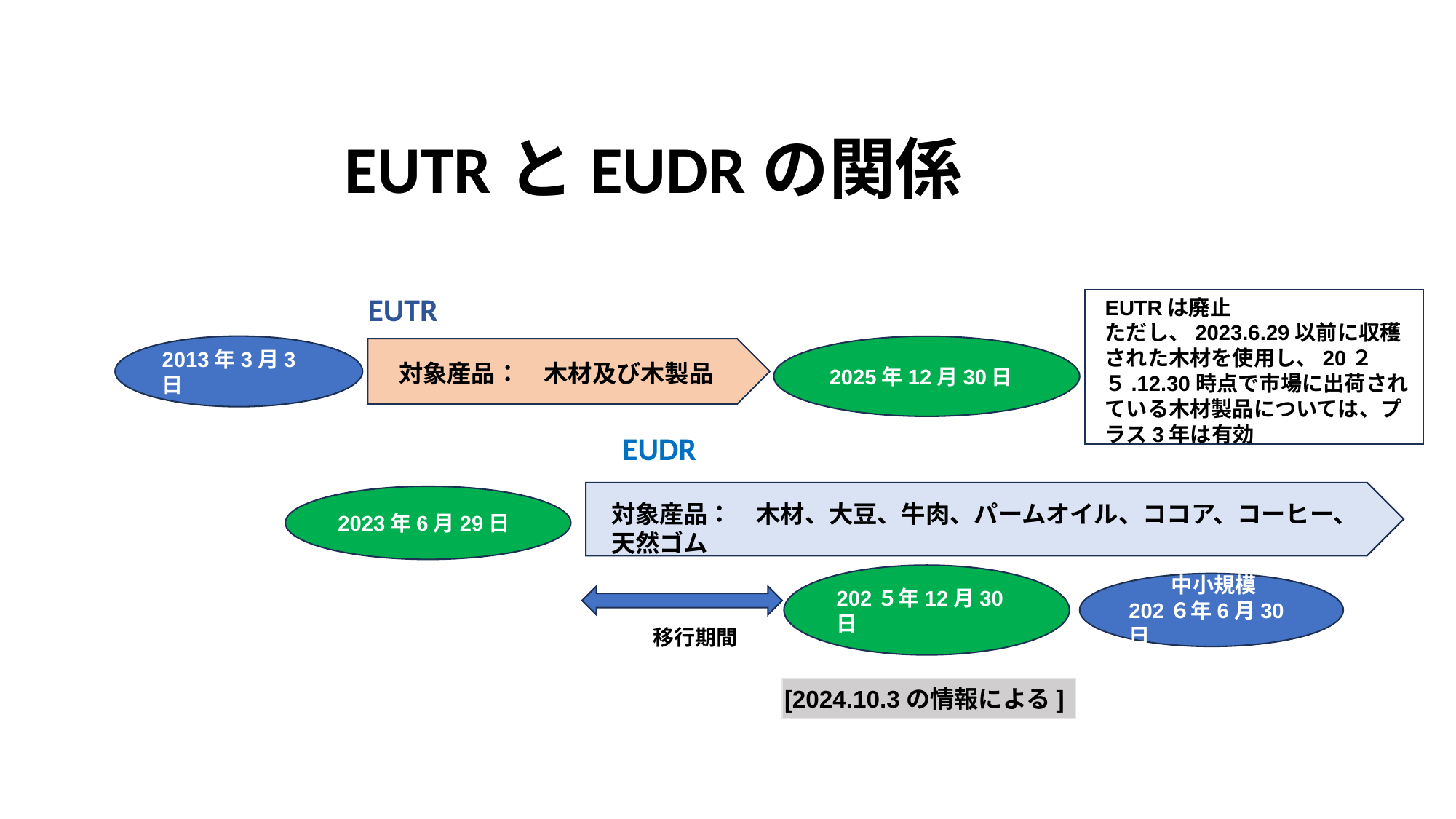

# EUTRとEUDRの関係
EUTR
EUTRは廃止
ただし、2023.6.29以前に収穫された木材を使用し、20２５.12.30時点で市場に出荷されている木材製品については、プラス3年は有効

2013年3月3日
2025年12月30日

対象産品：　木材及び木製品
EUDR

2023年6月29日
対象産品：　木材、大豆、牛肉、パームオイル、ココア、コーヒー、天然ゴム
202５年12月30日
　　中小規模
202６年6月30日

移行期間
[2024.10.3の情報による]